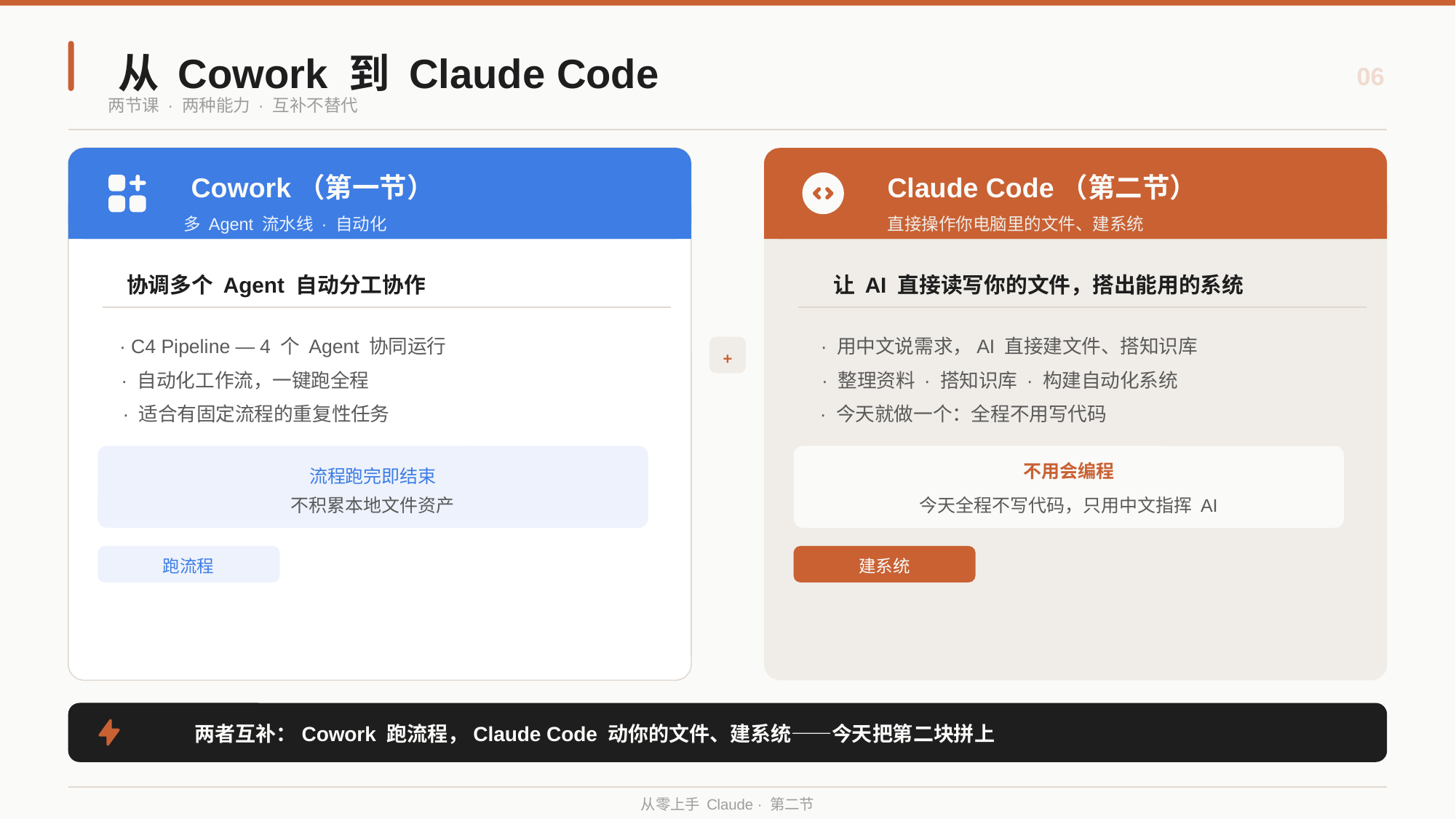

从 Cowork 到 Claude Code
06
两节课 · 两种能力 · 互补不替代

Cowork（第一节）
Claude Code（第二节）

多 Agent 流水线 · 自动化
直接操作你电脑里的文件、建系统
协调多个 Agent 自动分工协作
让 AI 直接读写你的文件，搭出能用的系统

· C4 Pipeline — 4 个 Agent 协同运行
· 用中文说需求，AI 直接建文件、搭知识库

+
· 自动化工作流，一键跑全程
· 整理资料 · 搭知识库 · 构建自动化系统
· 适合有固定流程的重复性任务
· 今天就做一个：全程不用写代码

不用会编程
流程跑完即结束
不积累本地文件资产
今天全程不写代码，只用中文指挥 AI

跑流程
建系统

两者互补：Cowork 跑流程，Claude Code 动你的文件、建系统——今天把第二块拼上

从零上手 Claude · 第二节